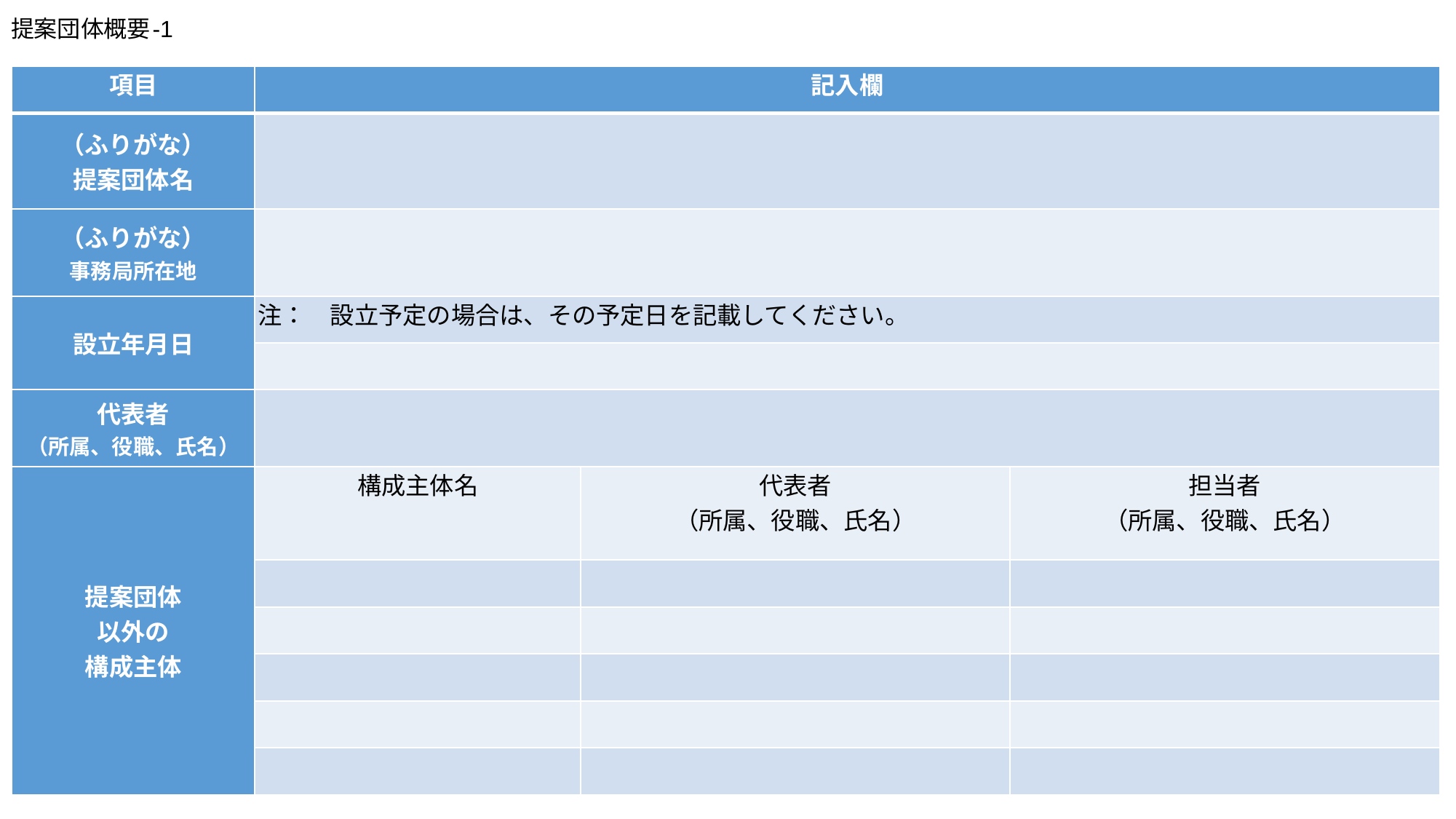

提案団体概要-1
| 項目 | 記入欄 |  |  |
| --- | --- | --- | --- |
| （ふりがな） 提案団体名 |  |  |  |
| （ふりがな） 事務局所在地 |  |  |  |
| 設立年月日 | 注：　設立予定の場合は、その予定日を記載してください。 |  |  |
|  |  |  |  |
| 代表者 （所属、役職、氏名） |  |  |  |
| 提案団体 以外の 構成主体 | 構成主体名 | 代表者 （所属、役職、氏名） | 担当者 （所属、役職、氏名） |
|  |  |  |  |
|  |  |  |  |
|  |  |  |  |
|  |  |  |  |
|  |  |  |  |